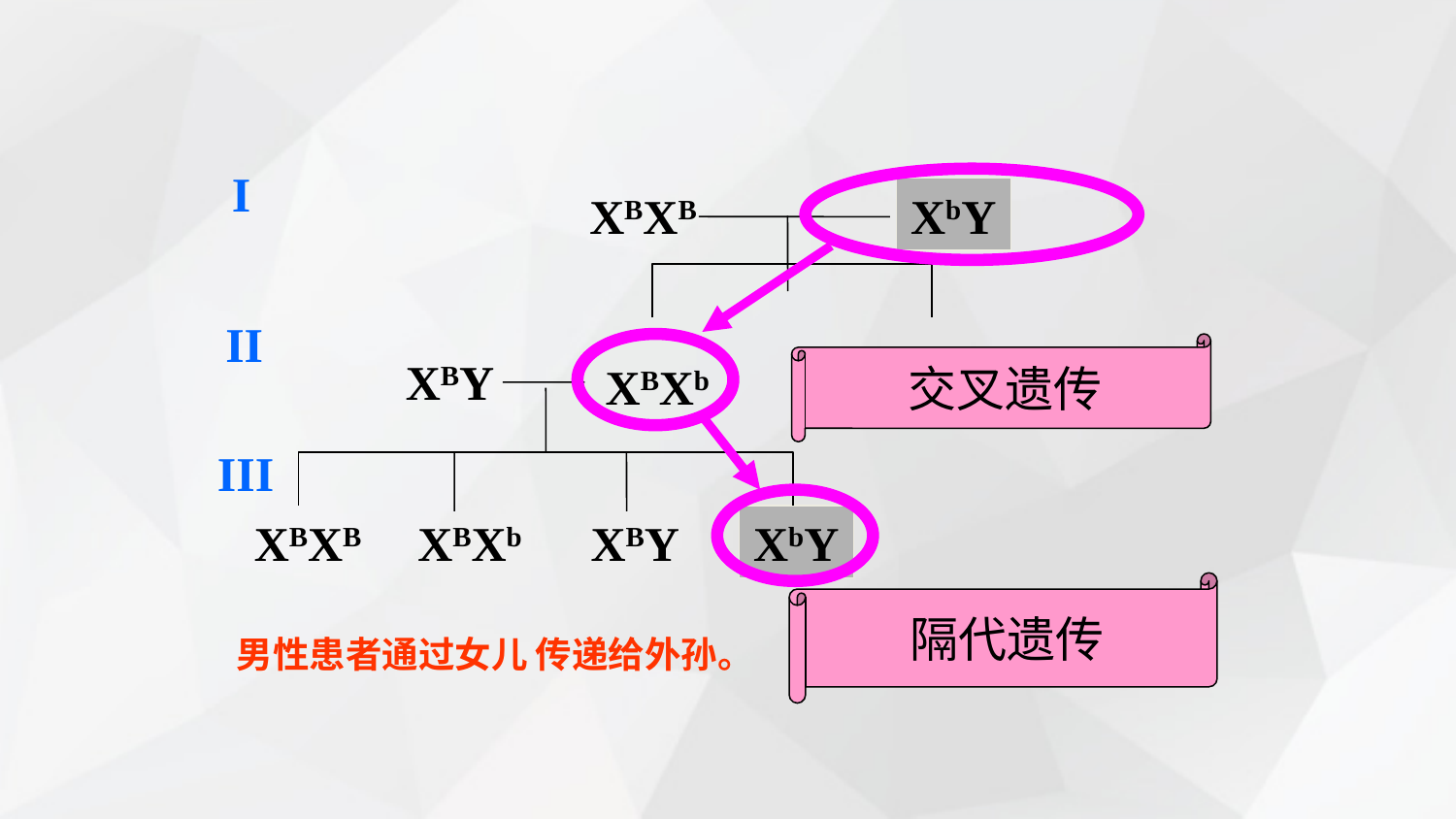

I
II
III

XBXB
XbY

交叉遗传
男性患者通过女儿 传递给外孙。

XBY
XBXb
XBY

XBXB
XBXb
XBY
XbY
隔代遗传